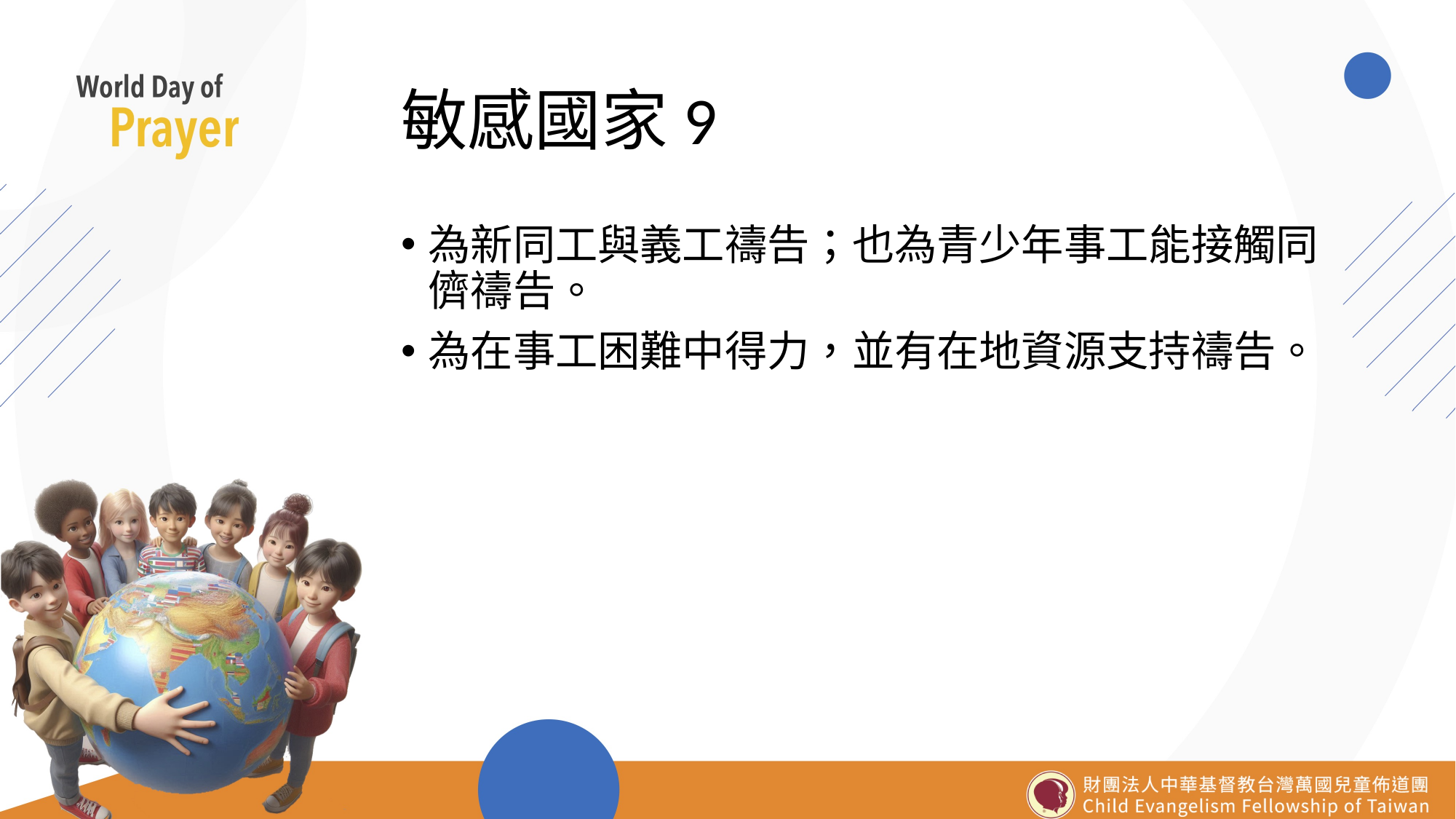

# 敏感國家9
為新同工與義工禱告；也為青少年事工能接觸同儕禱告。
為在事工困難中得力，並有在地資源支持禱告。